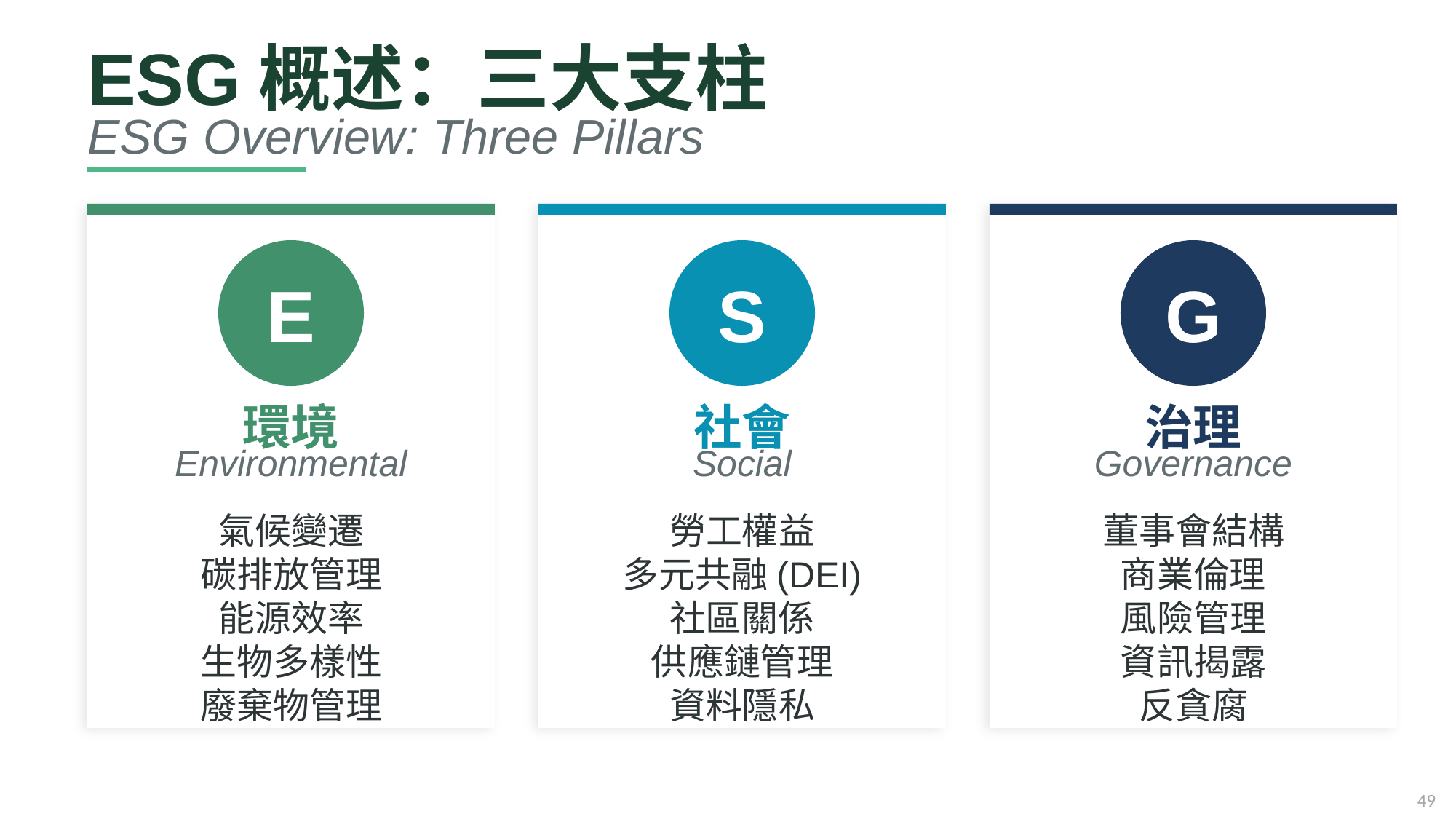

ESG概述：三大支柱
ESG Overview: Three Pillars

E

S

G
環境
社會
治理
Environmental
Social
Governance
氣候變遷
碳排放管理
能源效率
生物多樣性
廢棄物管理
勞工權益
多元共融(DEI)
社區關係
供應鏈管理
資料隱私
董事會結構
商業倫理
風險管理
資訊揭露
反貪腐
49